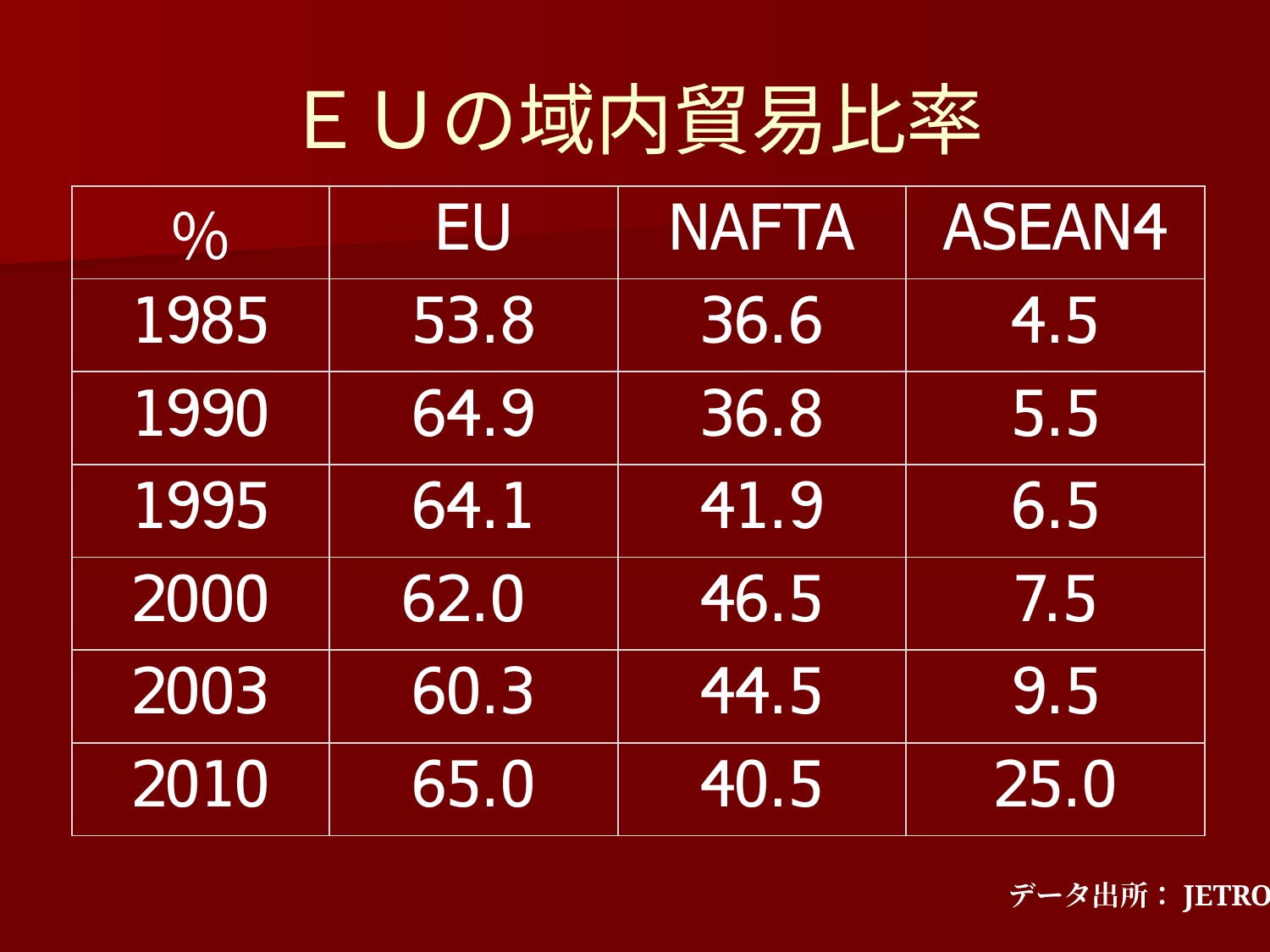

# ＥＵの域内貿易比率

| ％ | EU | NAFTA | ASEAN4 |
| --- | --- | --- | --- |
| 1985 | 53.8 | 36.6 | 4.5 |
| 1990 | 64.9 | 36.8 | 5.5 |
| 1995 | 64.1 | 41.9 | 6.5 |
| 2000 | 62.0 | 46.5 | 7.5 |
| 2003 | 60.3 | 44.5 | 9.5 |
| 2010 | 65.0 | 40.5 | 25.0 |

データ出所：JETRO